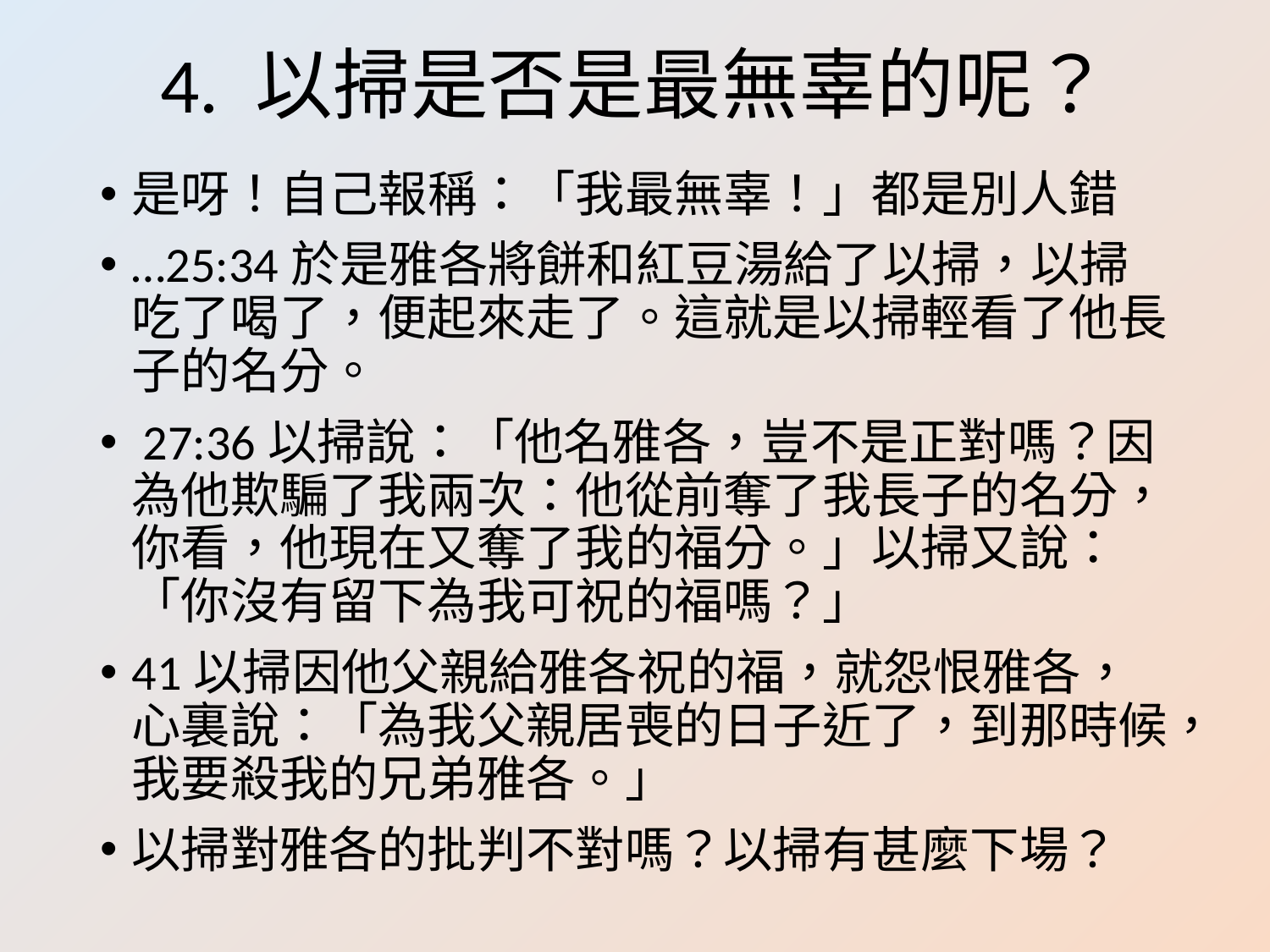

# 4. 以掃是否是最無辜的呢？
是呀！自己報稱：「我最無辜！」都是別人錯
…25:34於是雅各將餅和紅豆湯給了以掃，以掃吃了喝了，便起來走了。這就是以掃輕看了他長子的名分。
 27:36以掃說：「他名雅各，豈不是正對嗎？因為他欺騙了我兩次：他從前奪了我長子的名分，你看，他現在又奪了我的福分。」以掃又說：「你沒有留下為我可祝的福嗎？」
41以掃因他父親給雅各祝的福，就怨恨雅各，心裏說：「為我父親居喪的日子近了，到那時候，我要殺我的兄弟雅各。」
以掃對雅各的批判不對嗎？以掃有甚麼下場？